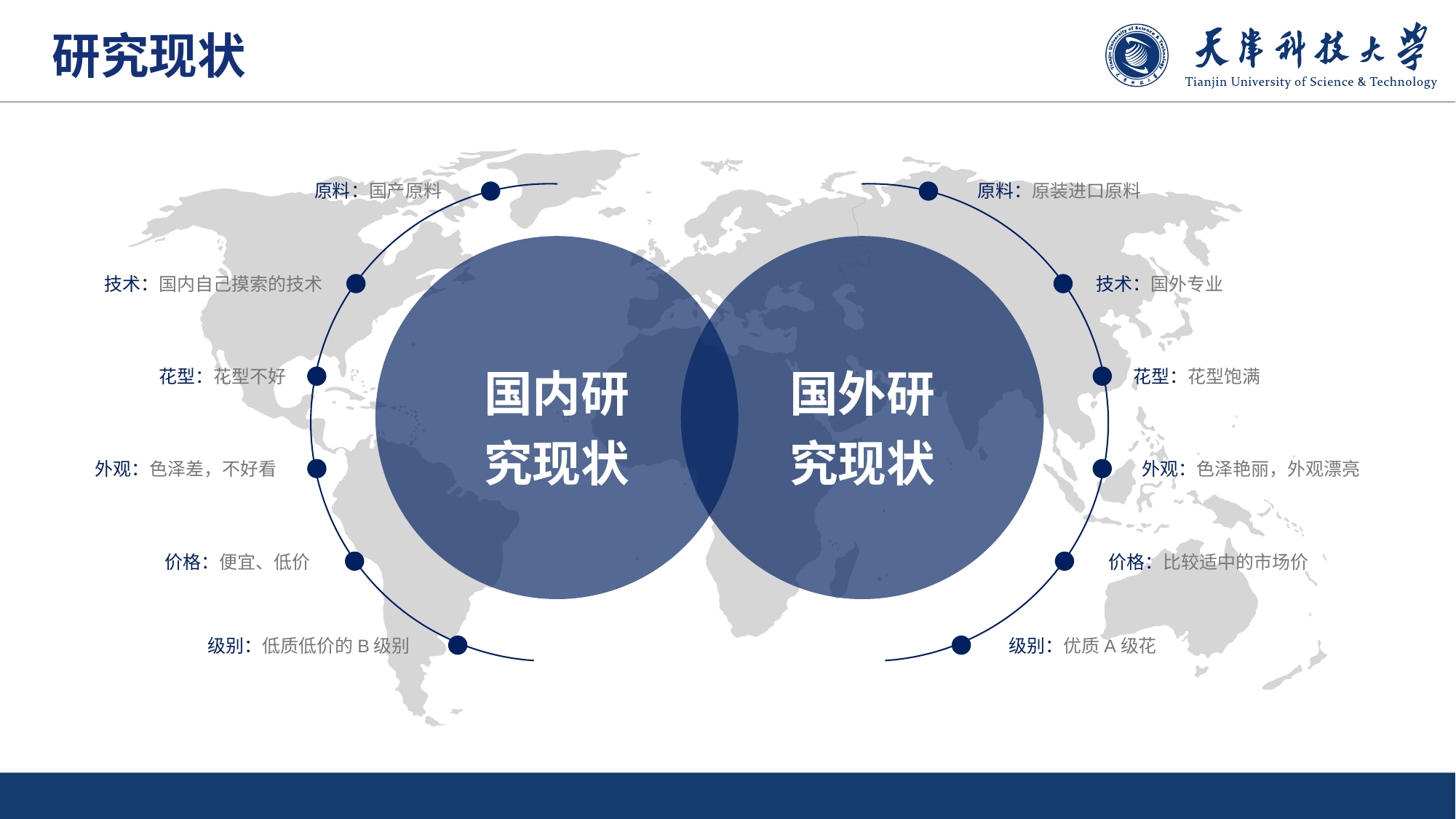

研究现状

原料：国产原料

技术：国内自己摸索的技术

花型：花型不好

外观：色泽差，不好看

价格：便宜、低价

级别：低质低价的B级别

原料：原装进口原料

技术：国外专业

花型：花型饱满

外观：色泽艳丽，外观漂亮

价格：比较适中的市场价

级别：优质A级花

国内研究现状

国外研究现状